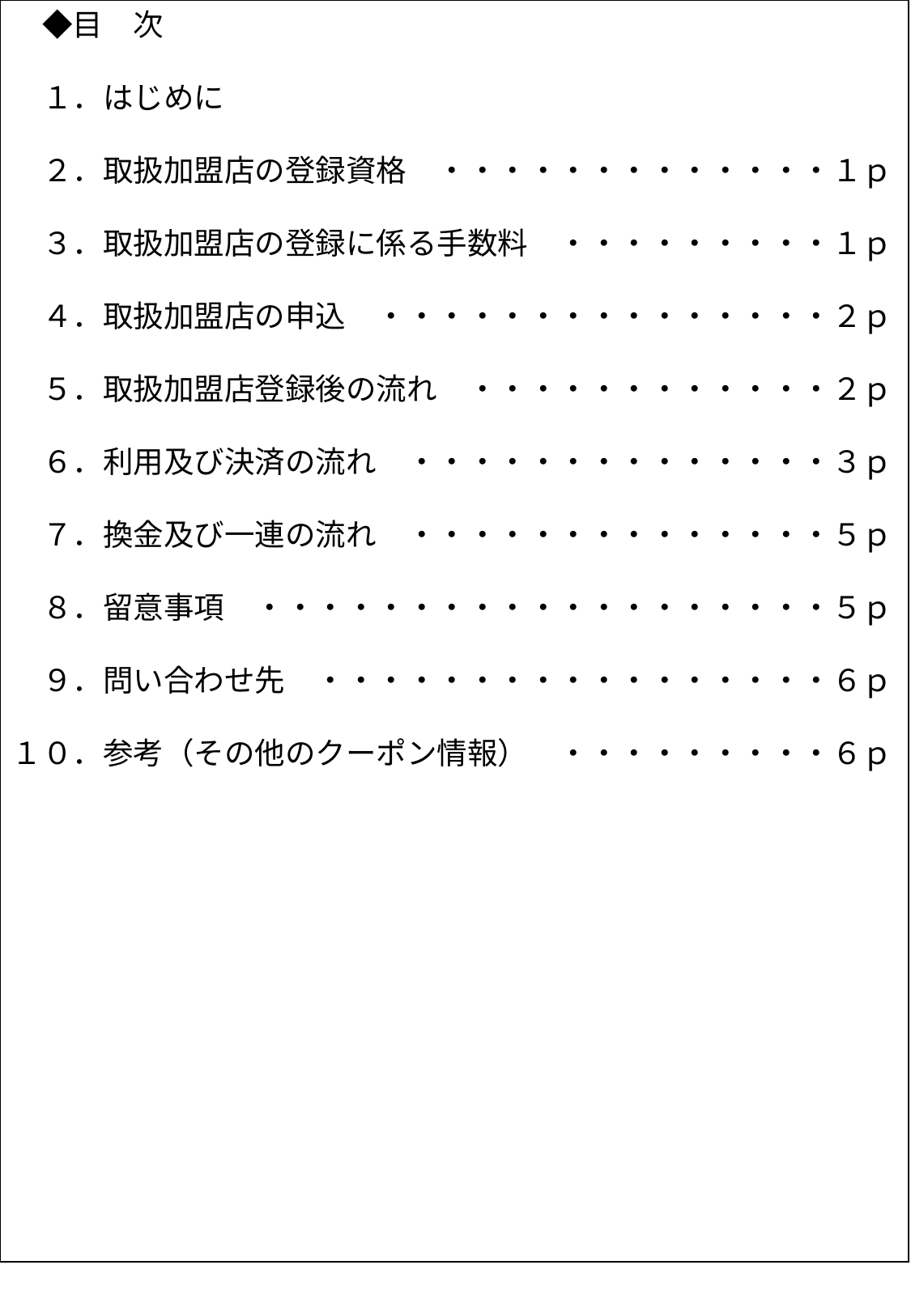

◆目　次

　１．はじめに

　２．取扱加盟店の登録資格　・・・・・・・・・・・・・１ｐ

　３．取扱加盟店の登録に係る手数料　・・・・・・・・・１ｐ

　４．取扱加盟店の申込　・・・・・・・・・・・・・・・２ｐ

　５．取扱加盟店登録後の流れ　・・・・・・・・・・・・２ｐ

　６．利用及び決済の流れ　・・・・・・・・・・・・・・３ｐ

　７．換金及び一連の流れ　・・・・・・・・・・・・・・５ｐ

　８．留意事項　・・・・・・・・・・・・・・・・・・・５ｐ

　９．問い合わせ先　・・・・・・・・・・・・・・・・・６ｐ

１０．参考（その他のクーポン情報）　・・・・・・・・・６ｐ